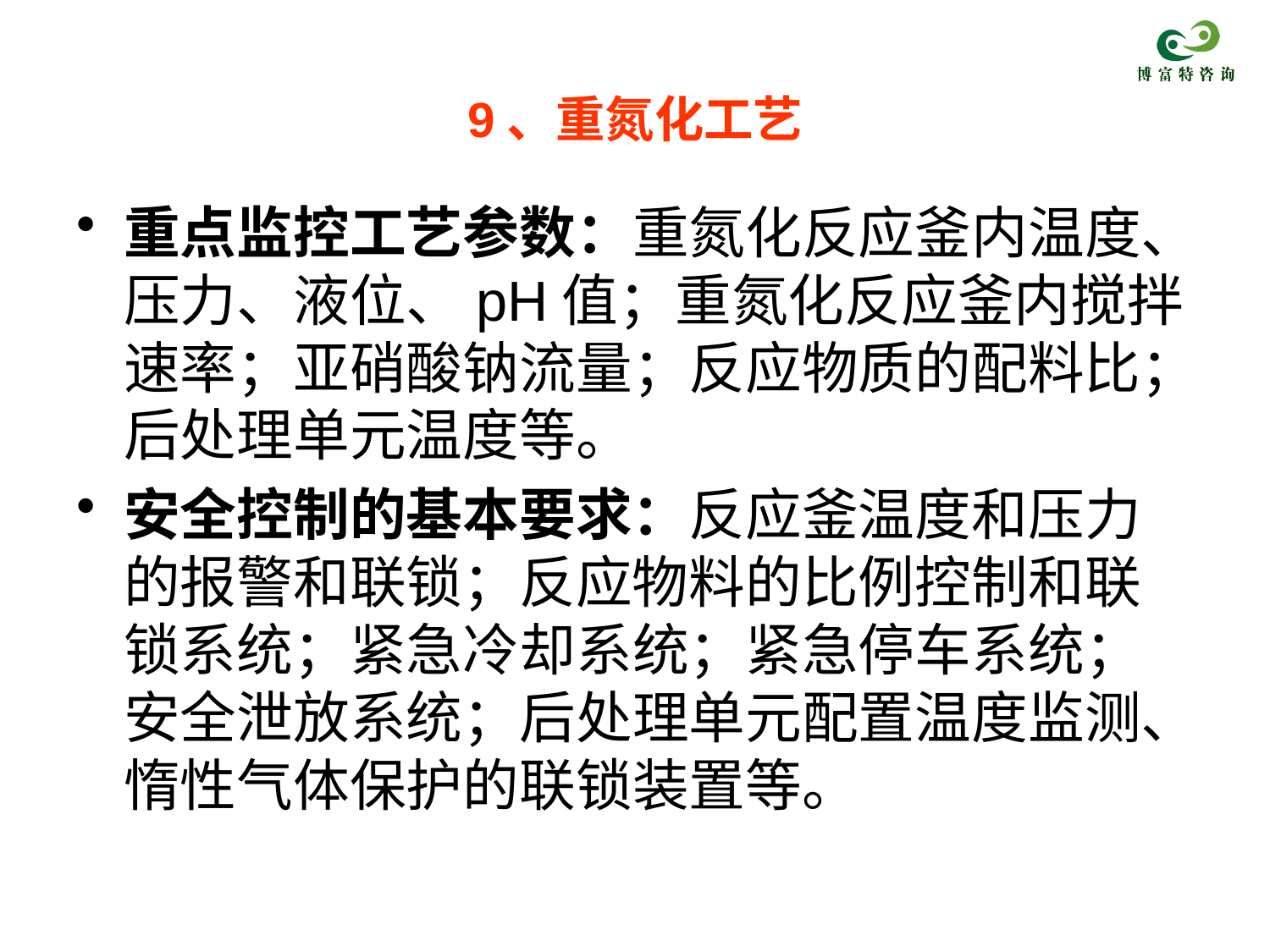

# 9、重氮化工艺
重点监控工艺参数：重氮化反应釜内温度、压力、液位、pH值；重氮化反应釜内搅拌速率；亚硝酸钠流量；反应物质的配料比；后处理单元温度等。
安全控制的基本要求：反应釜温度和压力的报警和联锁；反应物料的比例控制和联锁系统；紧急冷却系统；紧急停车系统；安全泄放系统；后处理单元配置温度监测、惰性气体保护的联锁装置等。